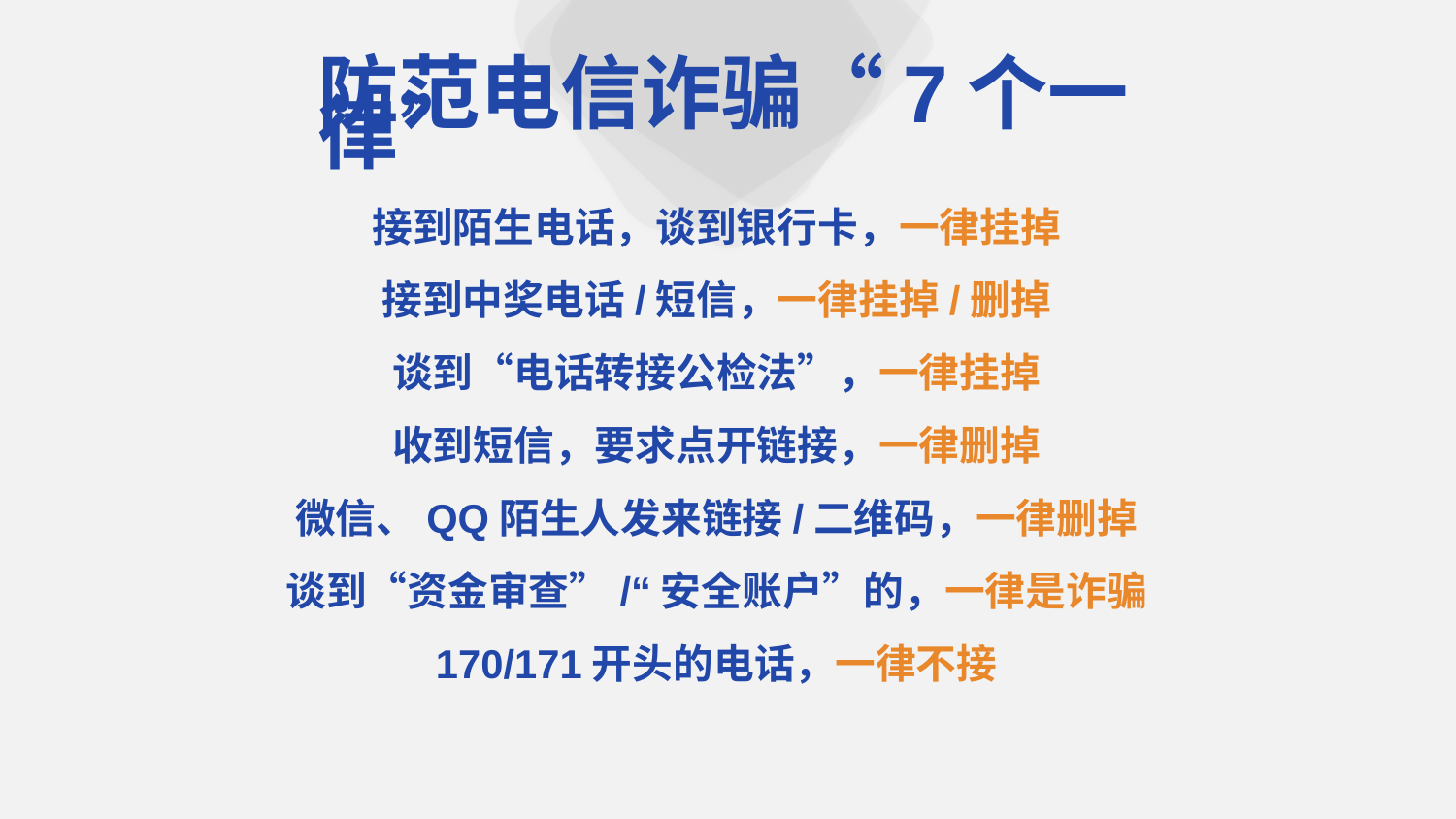

防范电信诈骗“7个一律”
接到陌生电话，谈到银行卡，一律挂掉
接到中奖电话/短信，一律挂掉/删掉
谈到“电话转接公检法”，一律挂掉
收到短信，要求点开链接，一律删掉
微信、QQ陌生人发来链接/二维码，一律删掉
谈到“资金审查”/“安全账户”的，一律是诈骗
170/171开头的电话，一律不接